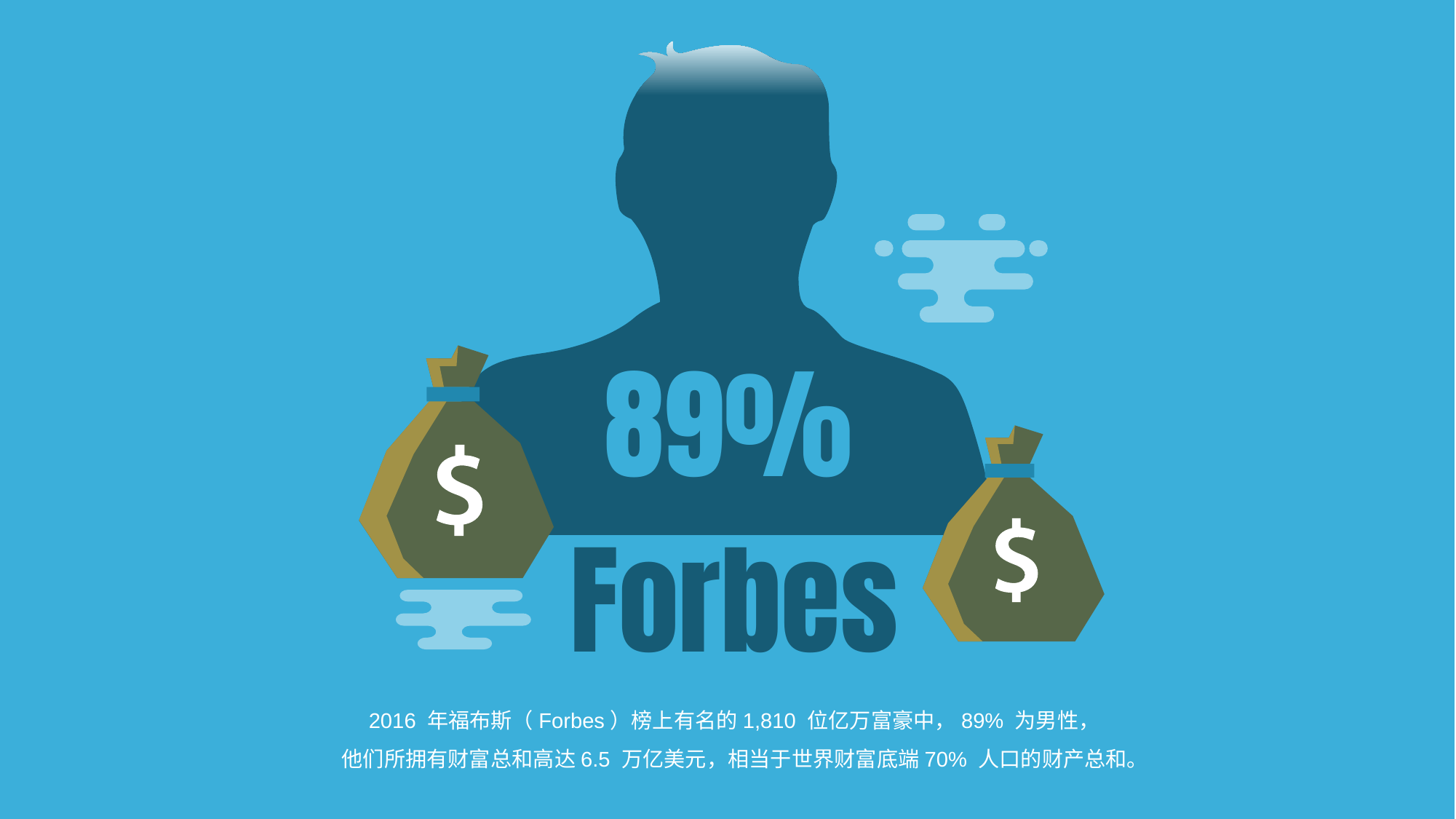

89%

Forbes

2016 年福布斯（Forbes）榜上有名的1,810 位亿万富豪中，89% 为男性，
他们所拥有财富总和高达6.5 万亿美元，相当于世界财富底端70% 人口的财产总和。